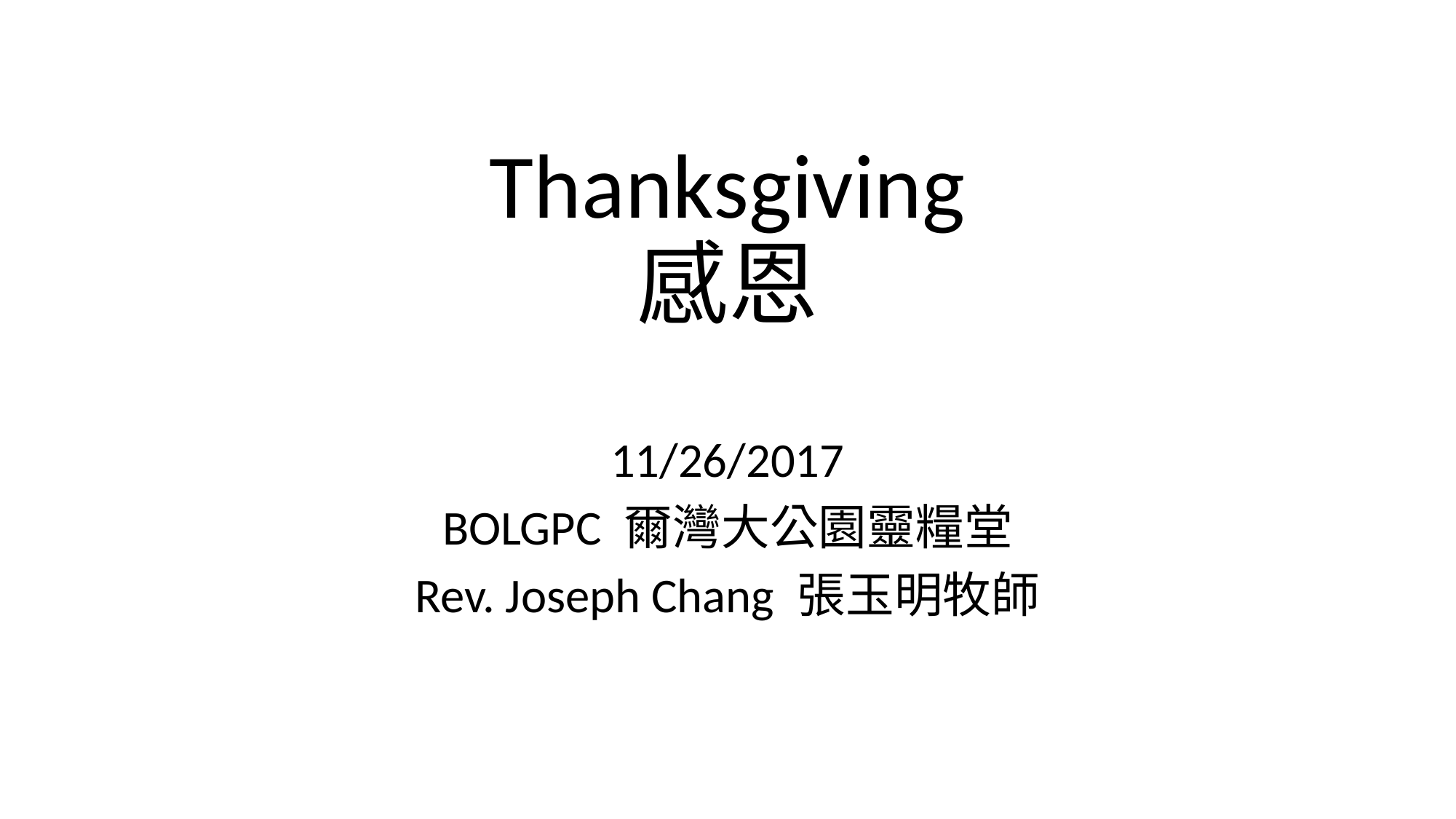

# Thanksgiving 感恩
11/26/2017
BOLGPC 爾灣大公園靈糧堂
Rev. Joseph Chang 張玉明牧師